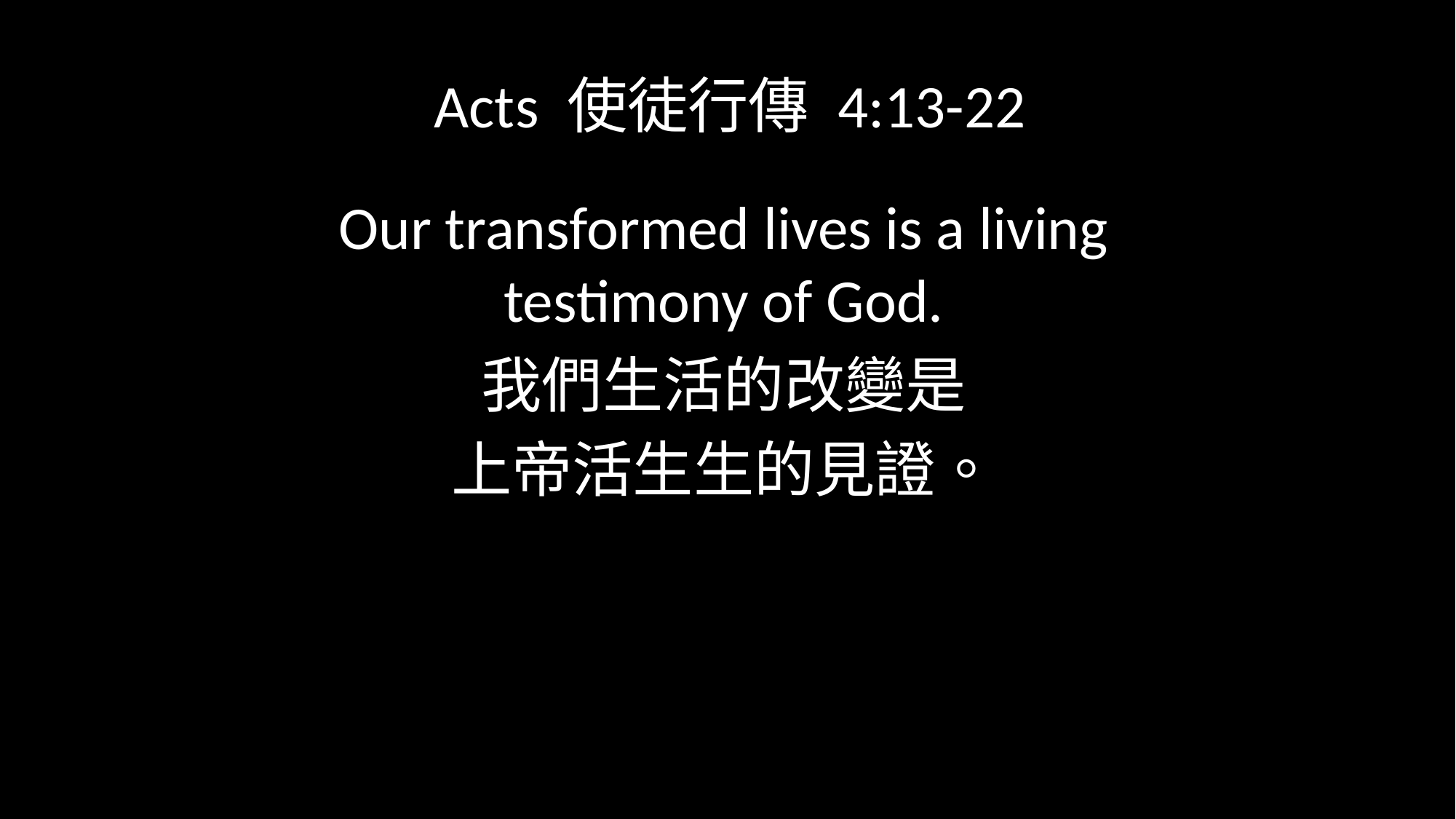

# Acts 使徒行傳 4:13-22
Our transformed lives is a living testimony of God.
我們生活的改變是
上帝活生生的見證。